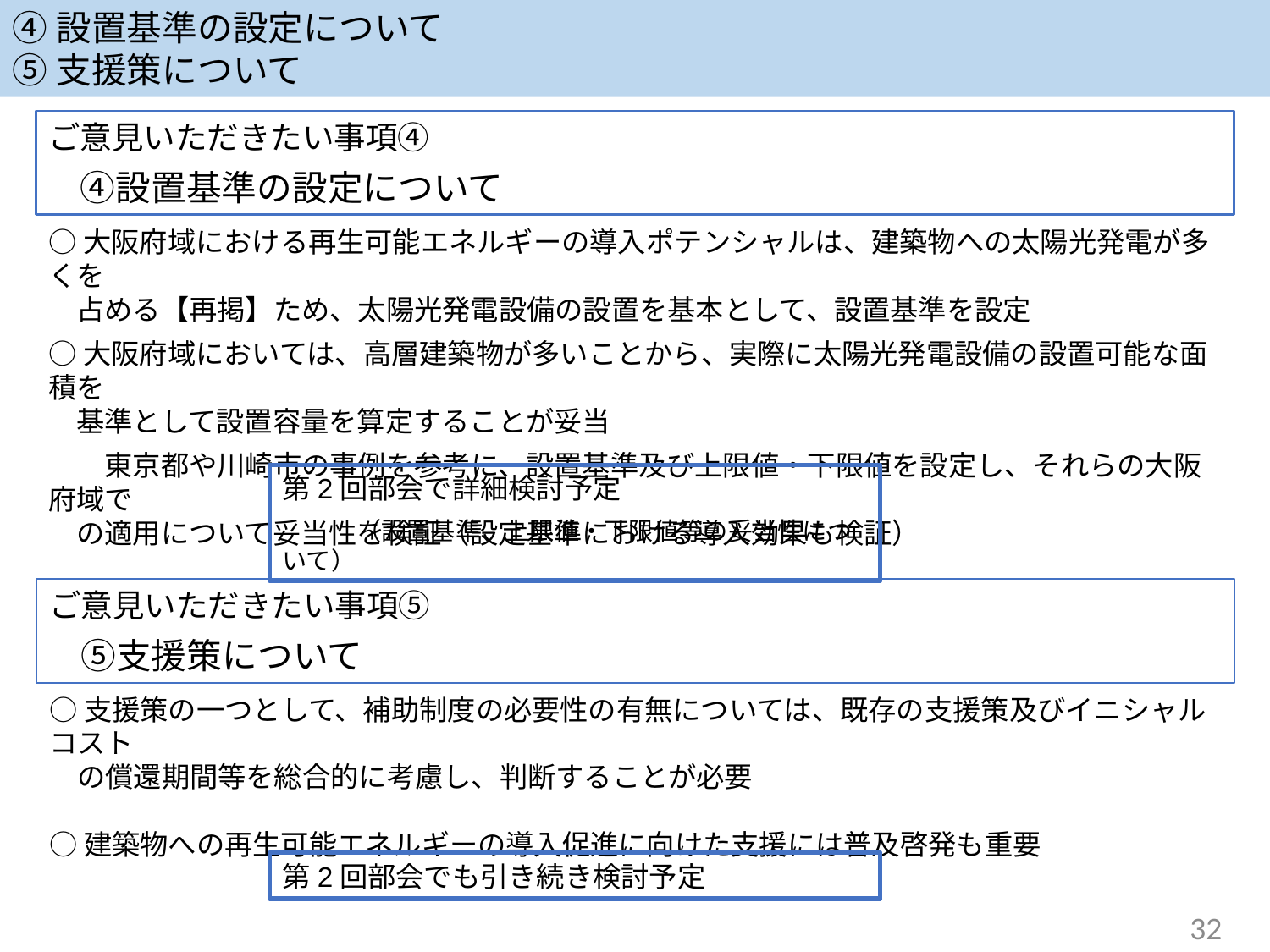

④設置基準の設定について
⑤支援策について
ご意見いただきたい事項④
　④設置基準の設定について
○大阪府域における再生可能エネルギーの導入ポテンシャルは、建築物への太陽光発電が多くを
　占める【再掲】ため、太陽光発電設備の設置を基本として、設置基準を設定
○大阪府域においては、高層建築物が多いことから、実際に太陽光発電設備の設置可能な面積を
　基準として設置容量を算定することが妥当
　　東京都や川崎市の事例を参考に、設置基準及び上限値・下限値を設定し、それらの大阪府域で
　の適用について妥当性を検証（設定基準における導入効果も検証）

第2回部会で詳細検討予定
　　　（設置基準、上限値・下限値等の妥当性について）
ご意見いただきたい事項⑤
　⑤支援策について
○支援策の一つとして、補助制度の必要性の有無については、既存の支援策及びイニシャルコスト
　の償還期間等を総合的に考慮し、判断することが必要

○建築物への再生可能エネルギーの導入促進に向けた支援には普及啓発も重要
第2回部会でも引き続き検討予定
32